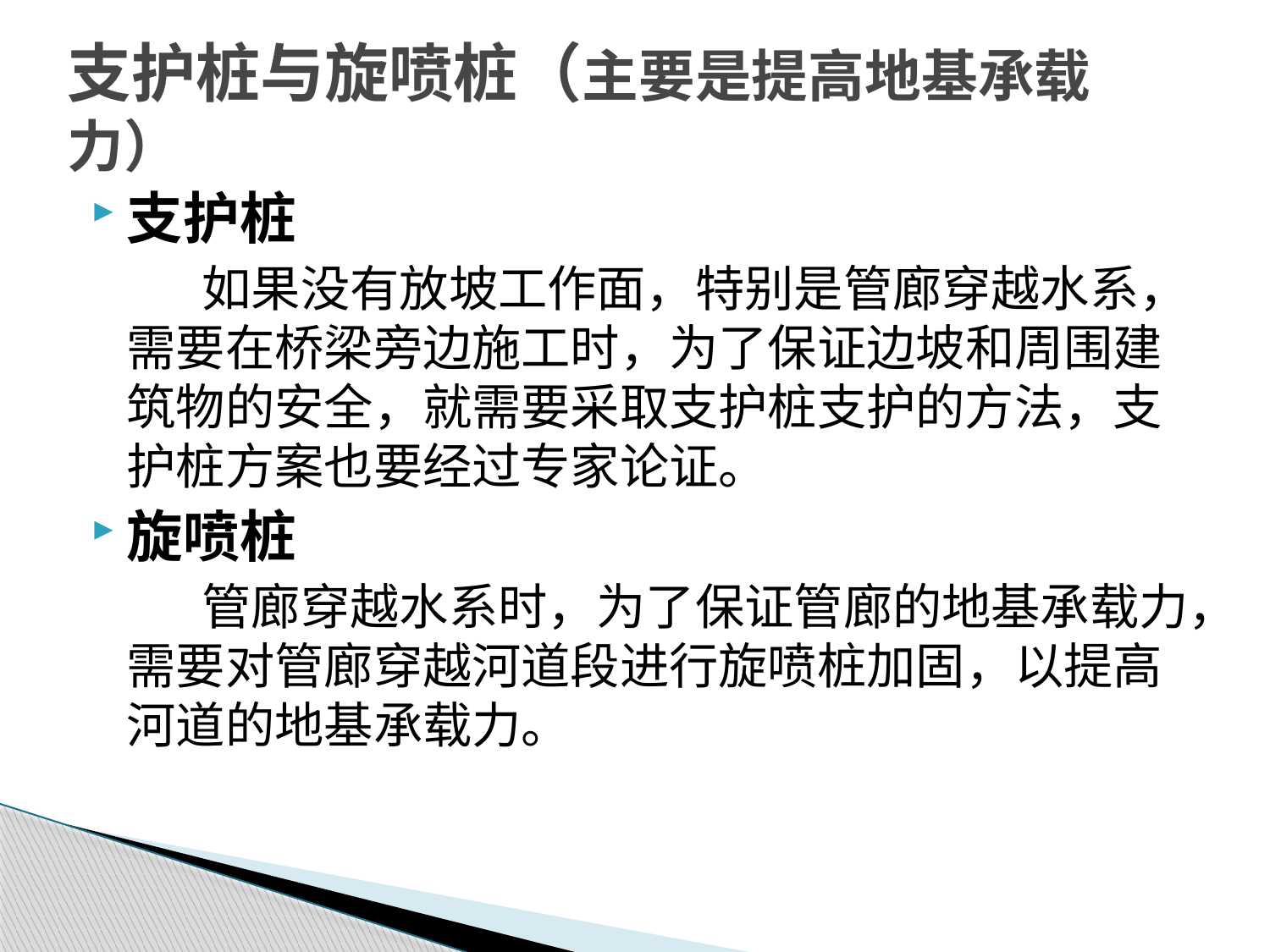

# 支护桩与旋喷桩（主要是提高地基承载力）
支护桩
         如果没有放坡工作面，特别是管廊穿越水系，需要在桥梁旁边施工时，为了保证边坡和周围建筑物的安全，就需要采取支护桩支护的方法，支护桩方案也要经过专家论证。
旋喷桩
         管廊穿越水系时，为了保证管廊的地基承载力，需要对管廊穿越河道段进行旋喷桩加固，以提高河道的地基承载力。